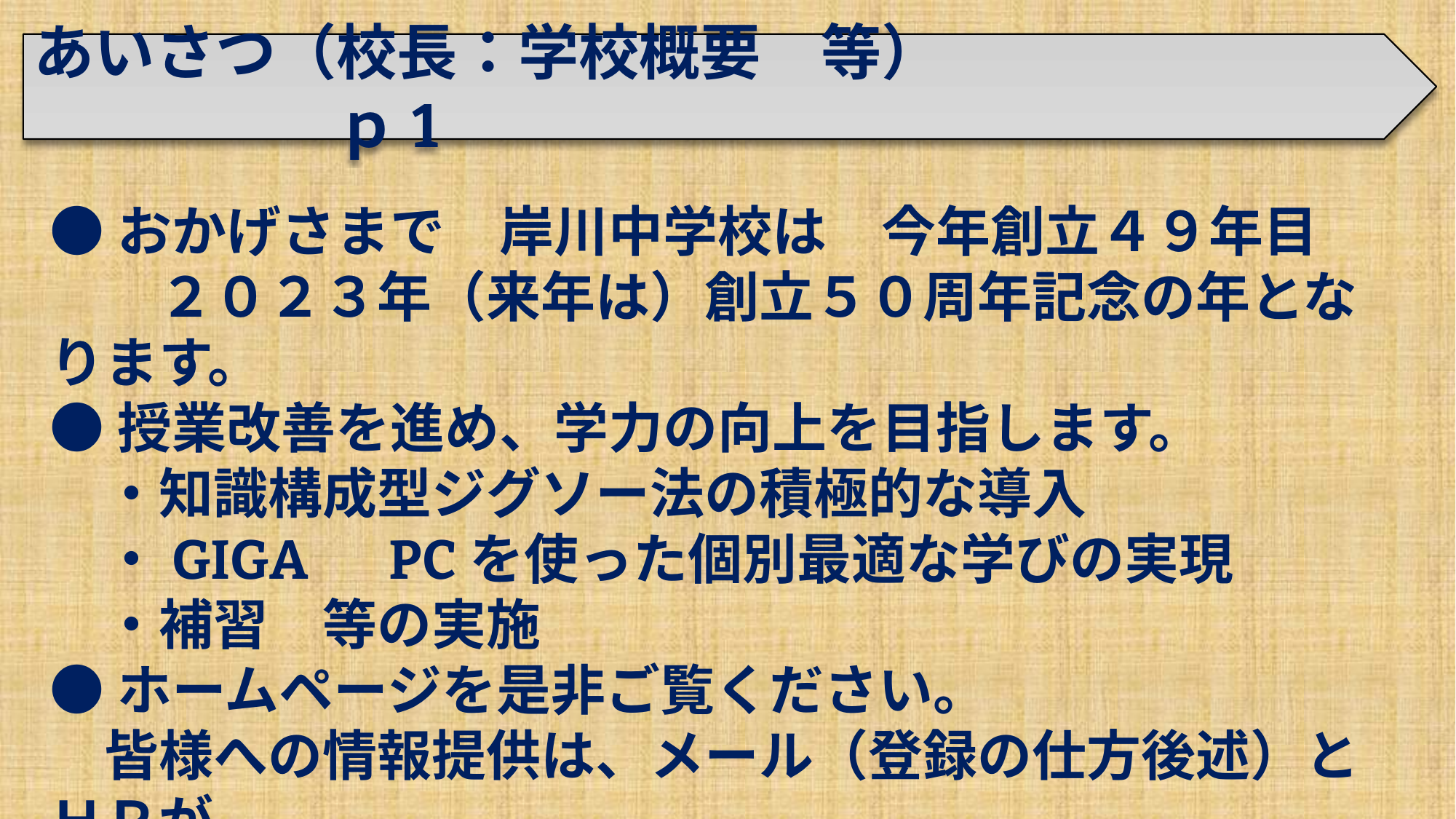

あいさつ（校長：学校概要　等）　　　　　　　　　　　　ｐ1
●おかげさまで　岸川中学校は　今年創立４９年目
　　２０２３年（来年は）創立５０周年記念の年となります。
●授業改善を進め、学力の向上を目指します。
　・知識構成型ジグソー法の積極的な導入
　・GIGA　PCを使った個別最適な学びの実現
　・補習　等の実施
●ホームページを是非ご覧ください。
　皆様への情報提供は、メール（登録の仕方後述）とＨＰが
　主な手段となります。